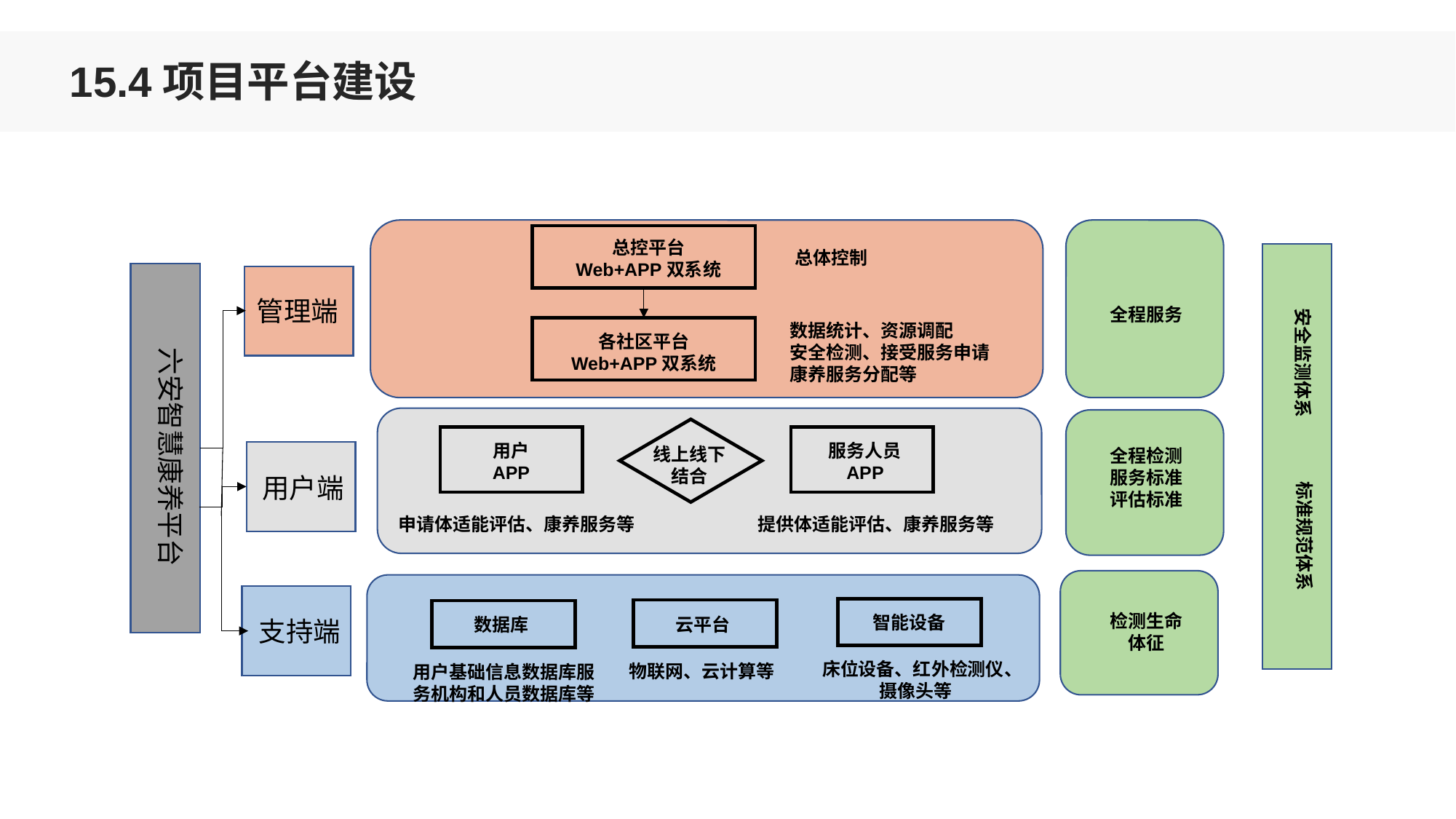

15.4项目平台建设

总控平台
Web+APP双系统
总体控制

管理端
全程服务
安全监测体系
数据统计、资源调配
安全检测、接受服务申请
康养服务分配等

各社区平台
Web+APP双系统
六安智慧康养平台

服务人员
APP
用户
APP
线上线下
结合
全程检测
服务标准
评估标准

用户端
标准规范体系
申请体适能评估、康养服务等
提供体适能评估、康养服务等

检测生命体征
智能设备
数据库
云平台
支持端
  床位设备、红外检测仪、摄像头等
物联网、云计算等
用户基础信息数据库服务机构和人员数据库等